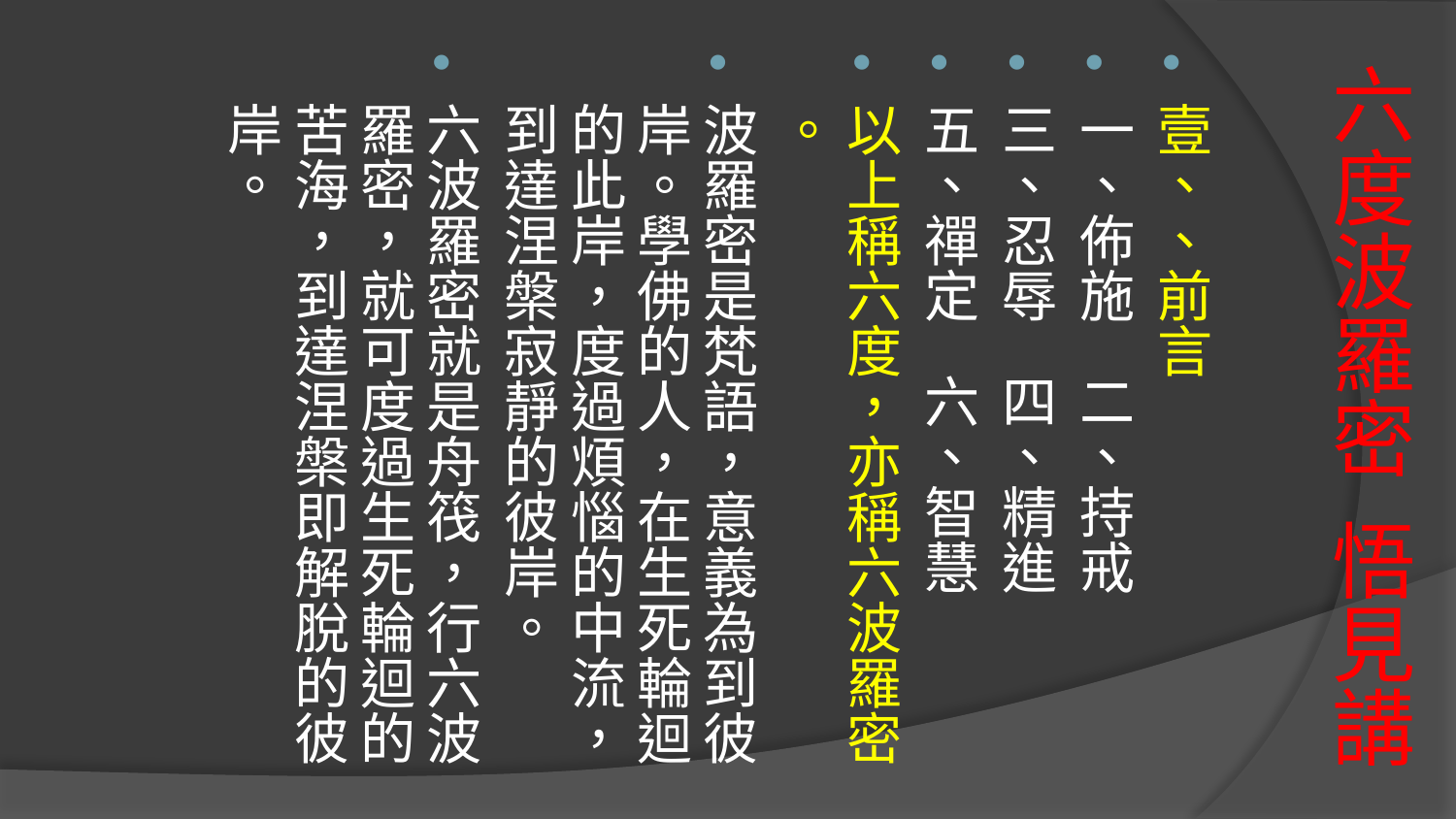

壹、、前言
一、佈施    二、持戒
三、忍辱    四、精進
五、禪定    六、智慧
以上稱六度，亦稱六波羅密 。
波羅密是梵語，意義為到彼岸。學佛的人，在生死輪迴的此岸，度過煩惱的中流，到達涅槃寂靜的彼岸。
六波羅密就是舟筏，行六波羅密，就可度過生死輪迴的苦海，到達涅槃即解脫的彼岸。

# 六度波羅密  悟見講